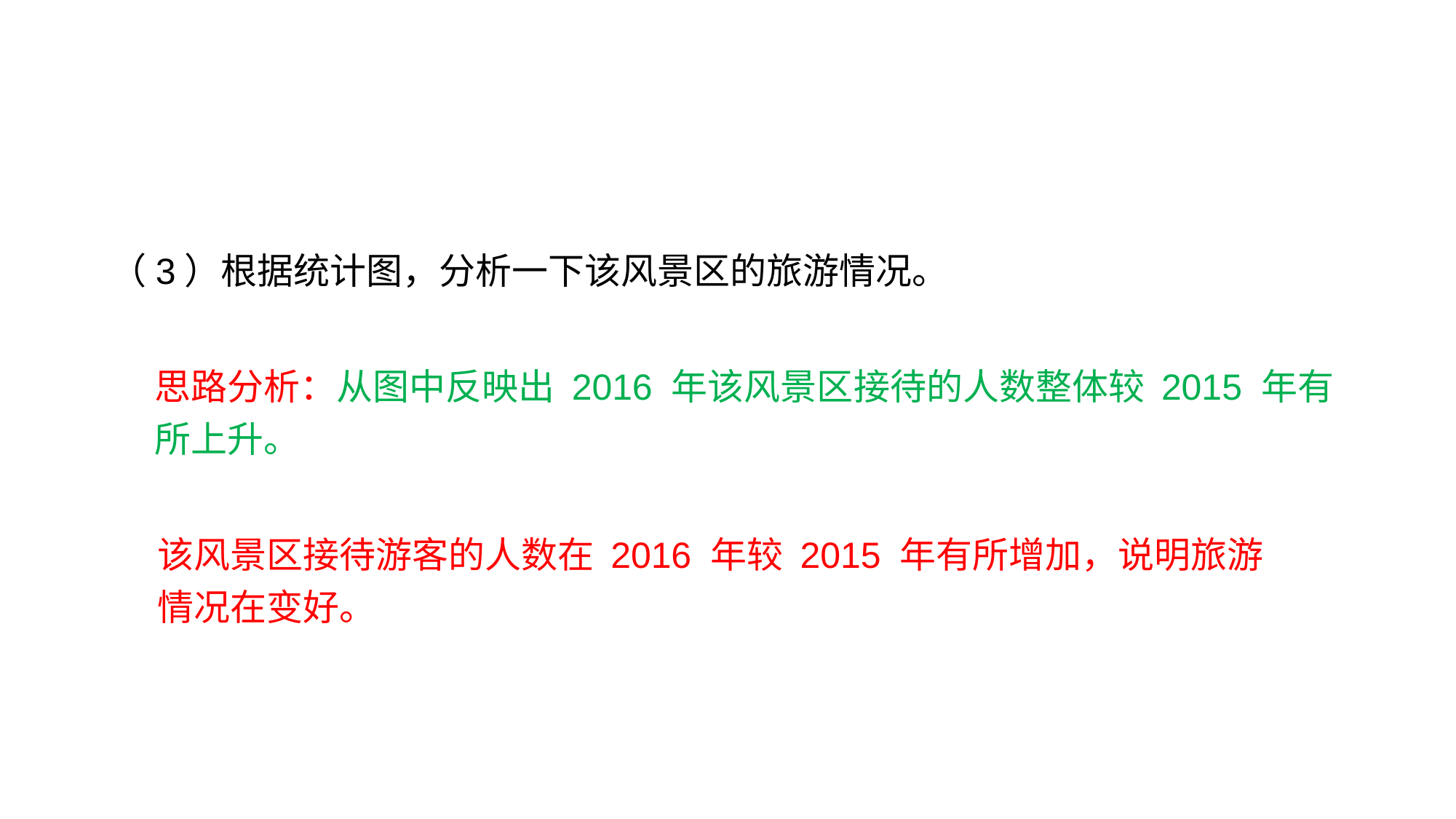

（3）根据统计图，分析一下该风景区的旅游情况。
思路分析：从图中反映出 2016 年该风景区接待的人数整体较 2015 年有所上升。
该风景区接待游客的人数在 2016 年较 2015 年有所增加，说明旅游情况在变好。